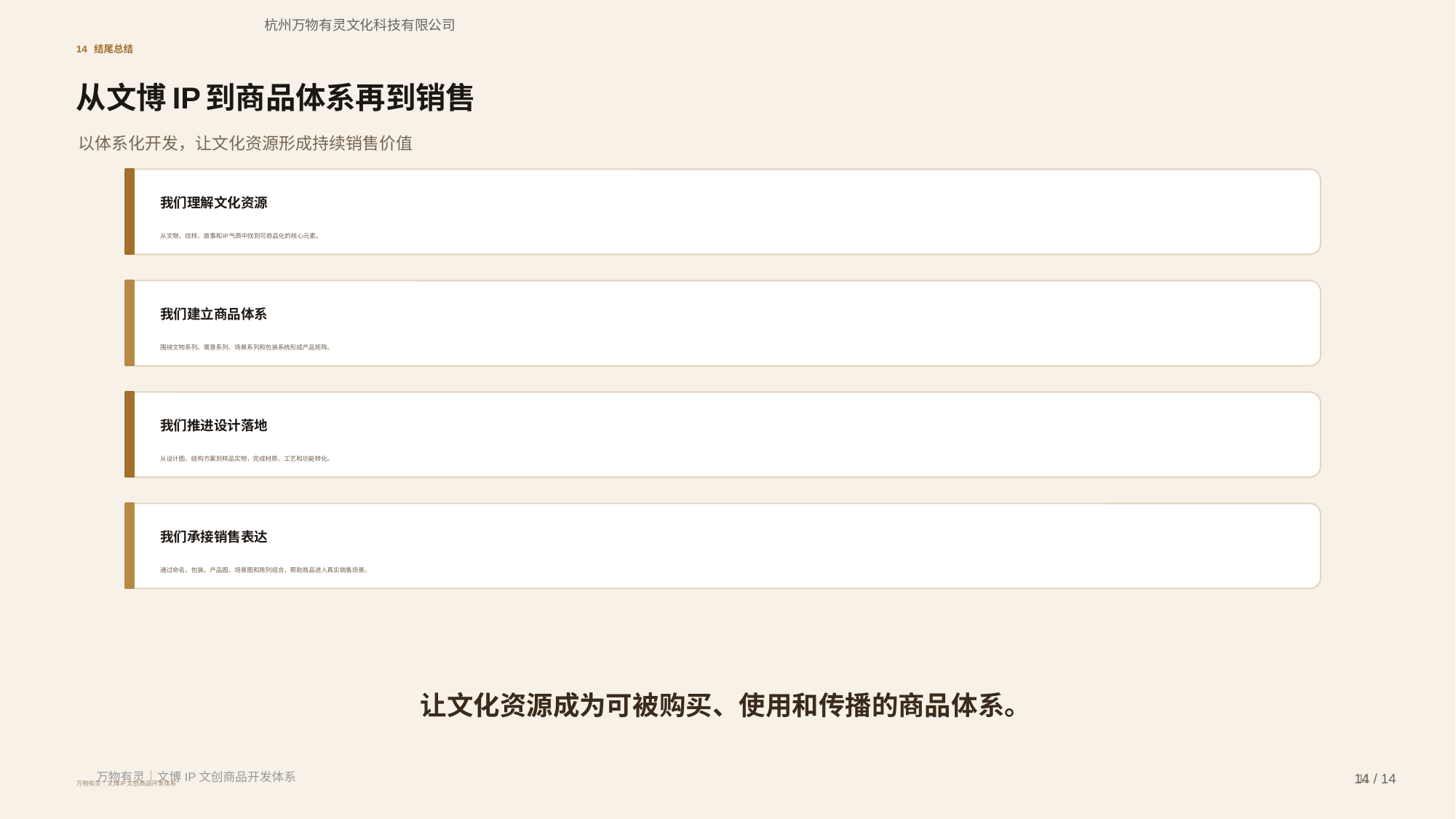

杭州万物有灵文化科技有限公司
14  结尾总结
从文博IP到商品体系再到销售
以体系化开发，让文化资源形成持续销售价值

我们理解文化资源
从文物、纹样、故事和IP气质中找到可商品化的核心元素。

我们建立商品体系
围绕文物系列、寓意系列、场景系列和包装系统形成产品矩阵。

我们推进设计落地
从设计图、结构方案到样品实物，完成材质、工艺和功能转化。

我们承接销售表达
通过命名、包装、产品图、场景图和陈列组合，帮助商品进入真实销售场景。
让文化资源成为可被购买、使用和传播的商品体系。
万物有灵｜文博IP文创商品开发体系
14 / 14
11
万物有灵｜文博IP文创商品开发体系